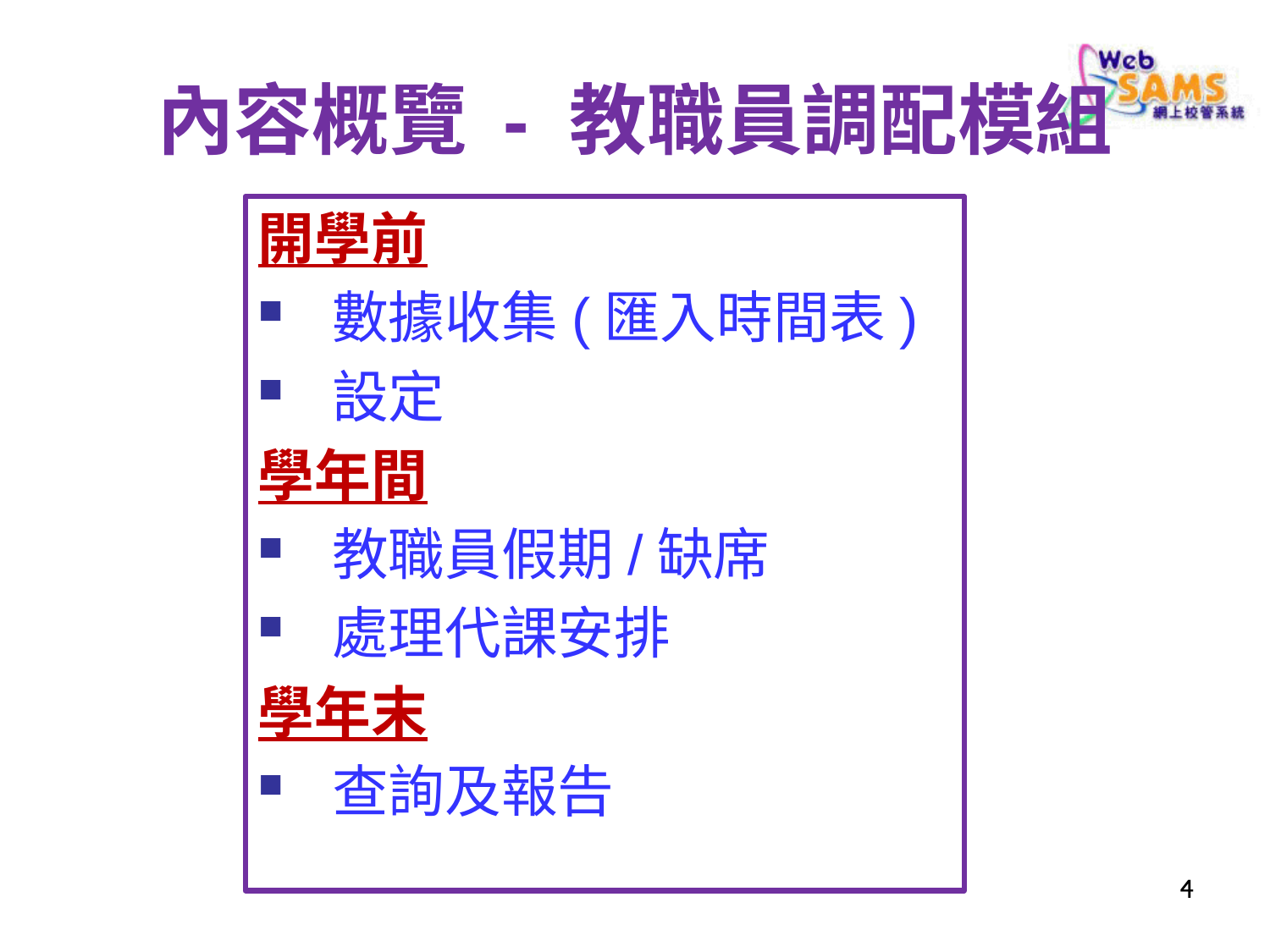

# 內容概覽 - 教職員調配模組
開學前
 數據收集(匯入時間表)
 設定
學年間
 教職員假期/缺席
 處理代課安排
學年末
 查詢及報告

4